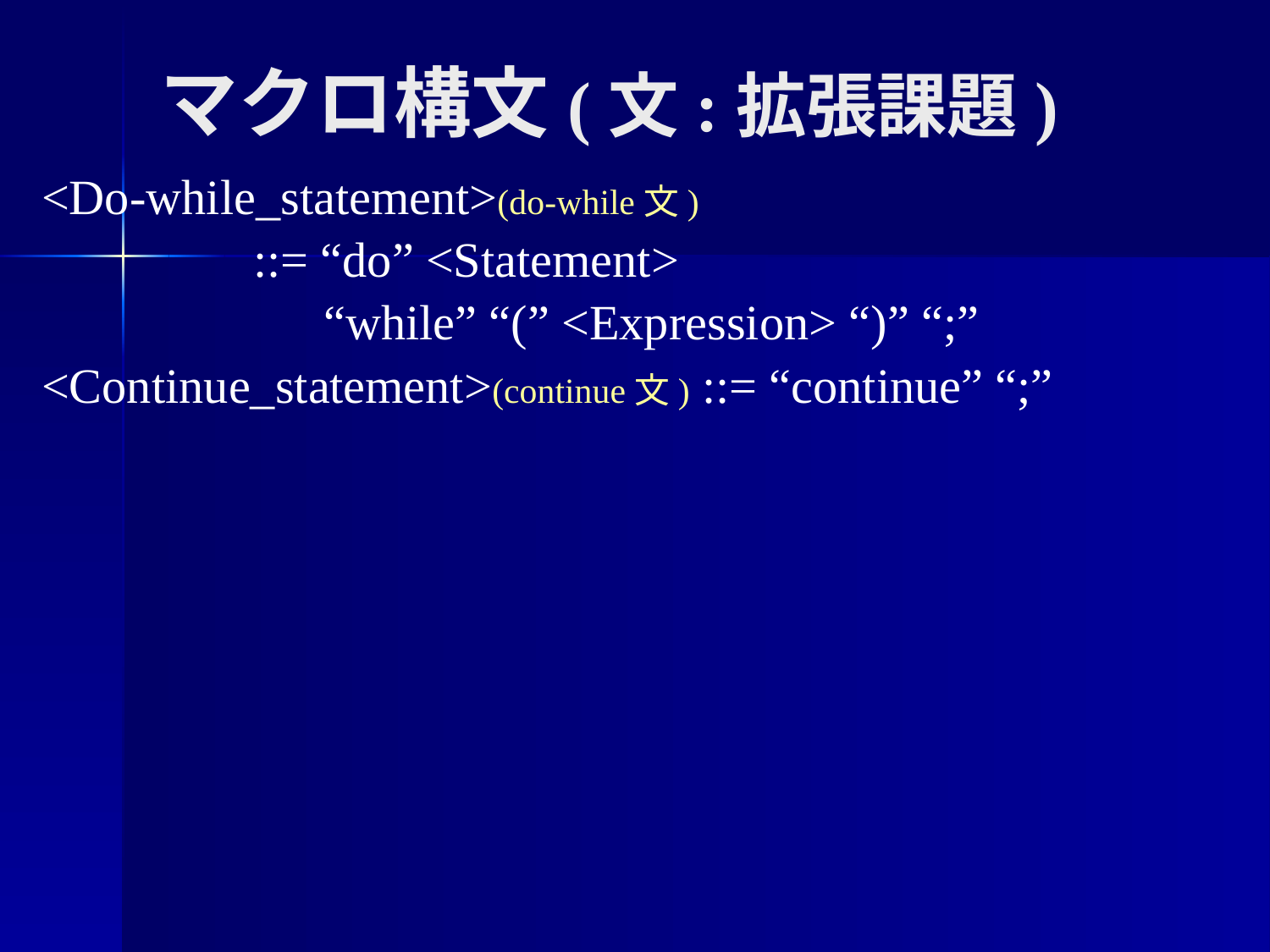

マクロ構文(文:拡張課題)
<Do-while_statement>(do-while文)
                    ::= “do” <Statement>
                       “while” “(” <Expression> “)” “;”
<Continue_statement>(continue文) ::= “continue” “;”